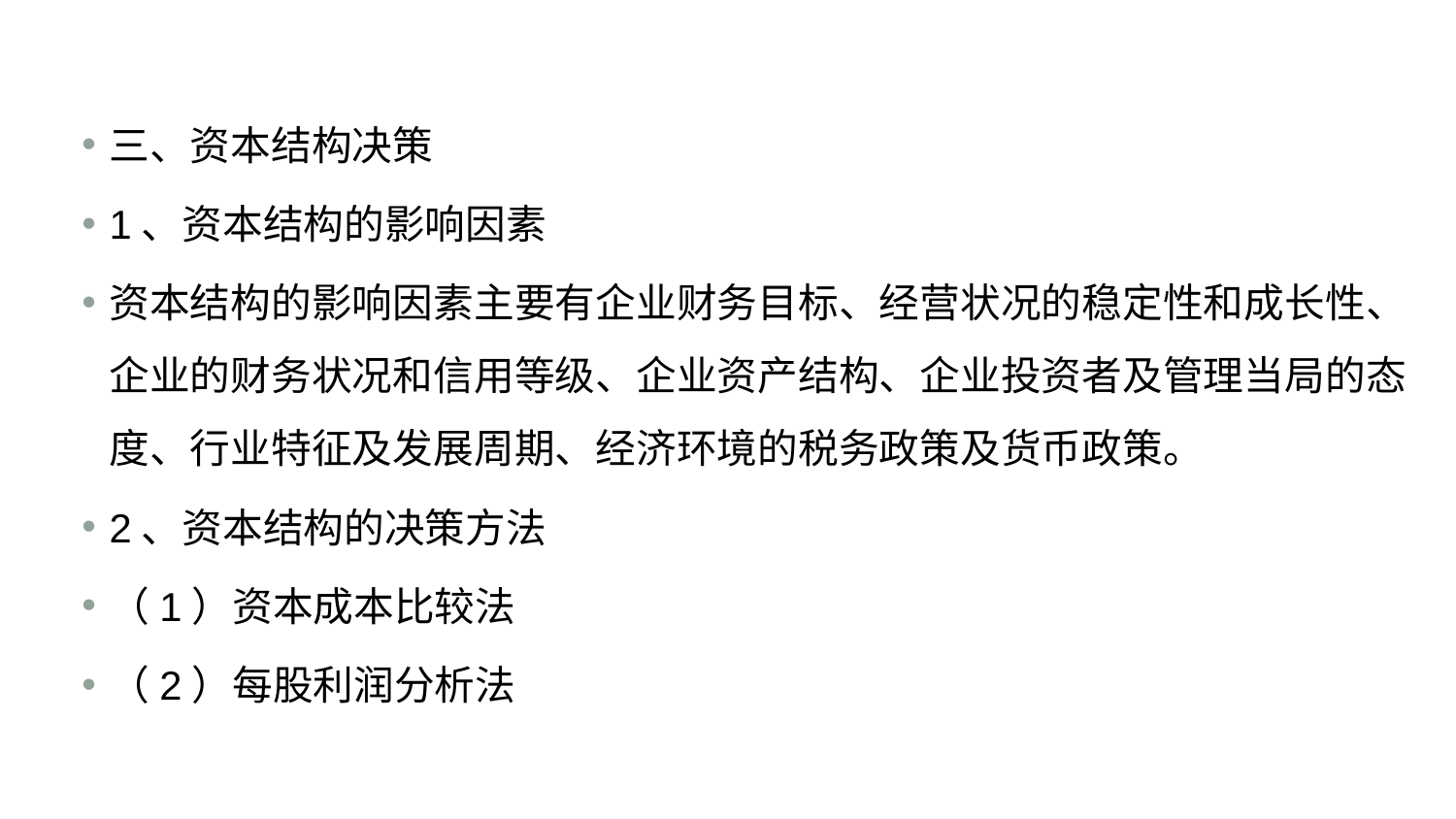

#
三、资本结构决策
1、资本结构的影响因素
资本结构的影响因素主要有企业财务目标、经营状况的稳定性和成长性、企业的财务状况和信用等级、企业资产结构、企业投资者及管理当局的态度、行业特征及发展周期、经济环境的税务政策及货币政策。
2、资本结构的决策方法
（1）资本成本比较法
（2）每股利润分析法